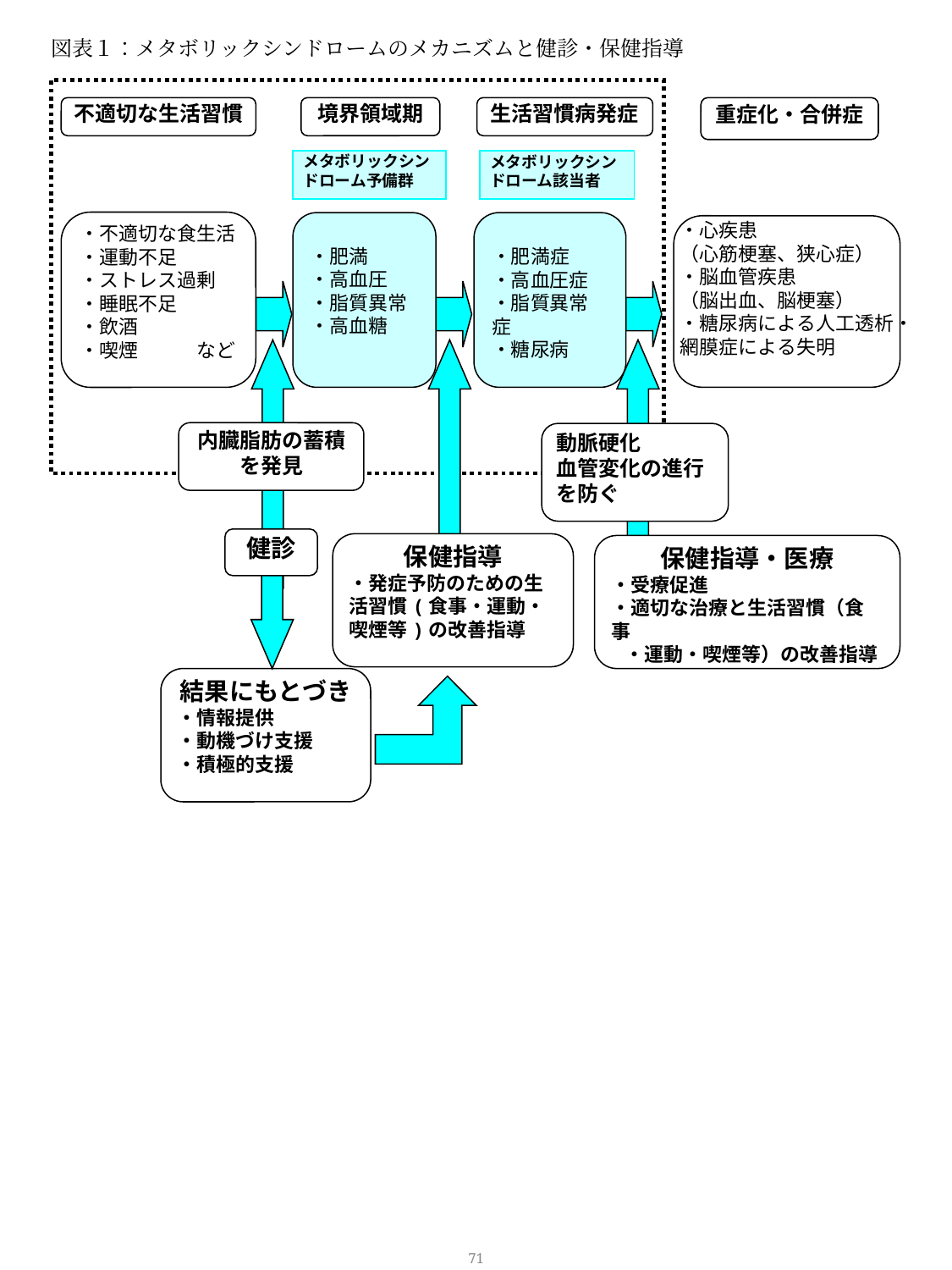

図表１：メタボリックシンドロームのメカニズムと健診・保健指導

不適切な生活習慣
境界領域期
生活習慣病発症
重症化・合併症
メタボリックシンドローム予備群
メタボリックシンドローム該当者
・不適切な食生活
・運動不足
・ストレス過剰
・睡眠不足
・飲酒
・喫煙　　　など

・肥満
・高血圧
・脂質異常
・高血糖

・肥満症
・高血圧症
・脂質異常症
・糖尿病

・心疾患
（心筋梗塞、狭心症）
・脳血管疾患
（脳出血、脳梗塞）
・糖尿病による人工透析・網膜症による失明

内臓脂肪の蓄積を発見
動脈硬化
血管変化の進行を防ぐ
健診
保健指導
・発症予防のための生活習慣(食事・運動・喫煙等)の改善指導
保健指導・医療
・受療促進
・適切な治療と生活習慣（食事
  ・運動・喫煙等）の改善指導

結果にもとづき
・情報提供
・動機づけ支援
・積極的支援

71